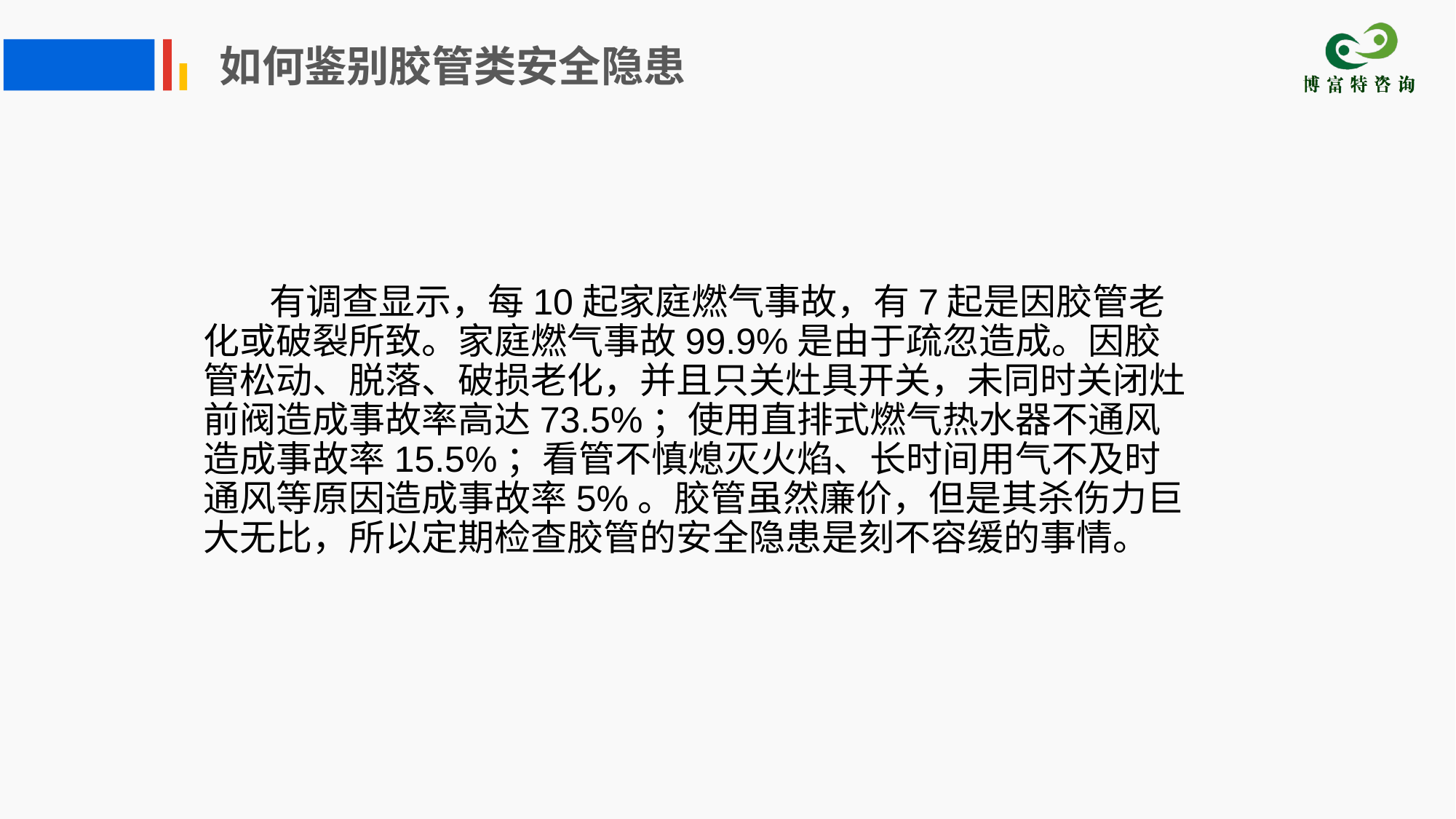

如何鉴别胶管类安全隐患

       有调查显示，每10起家庭燃气事故，有7起是因胶管老化或破裂所致。家庭燃气事故99.9%是由于疏忽造成。因胶管松动、脱落、破损老化，并且只关灶具开关，未同时关闭灶前阀造成事故率高达73.5%；使用直排式燃气热水器不通风造成事故率15.5%；看管不慎熄灭火焰、长时间用气不及时通风等原因造成事故率5%。胶管虽然廉价，但是其杀伤力巨大无比，所以定期检查胶管的安全隐患是刻不容缓的事情。